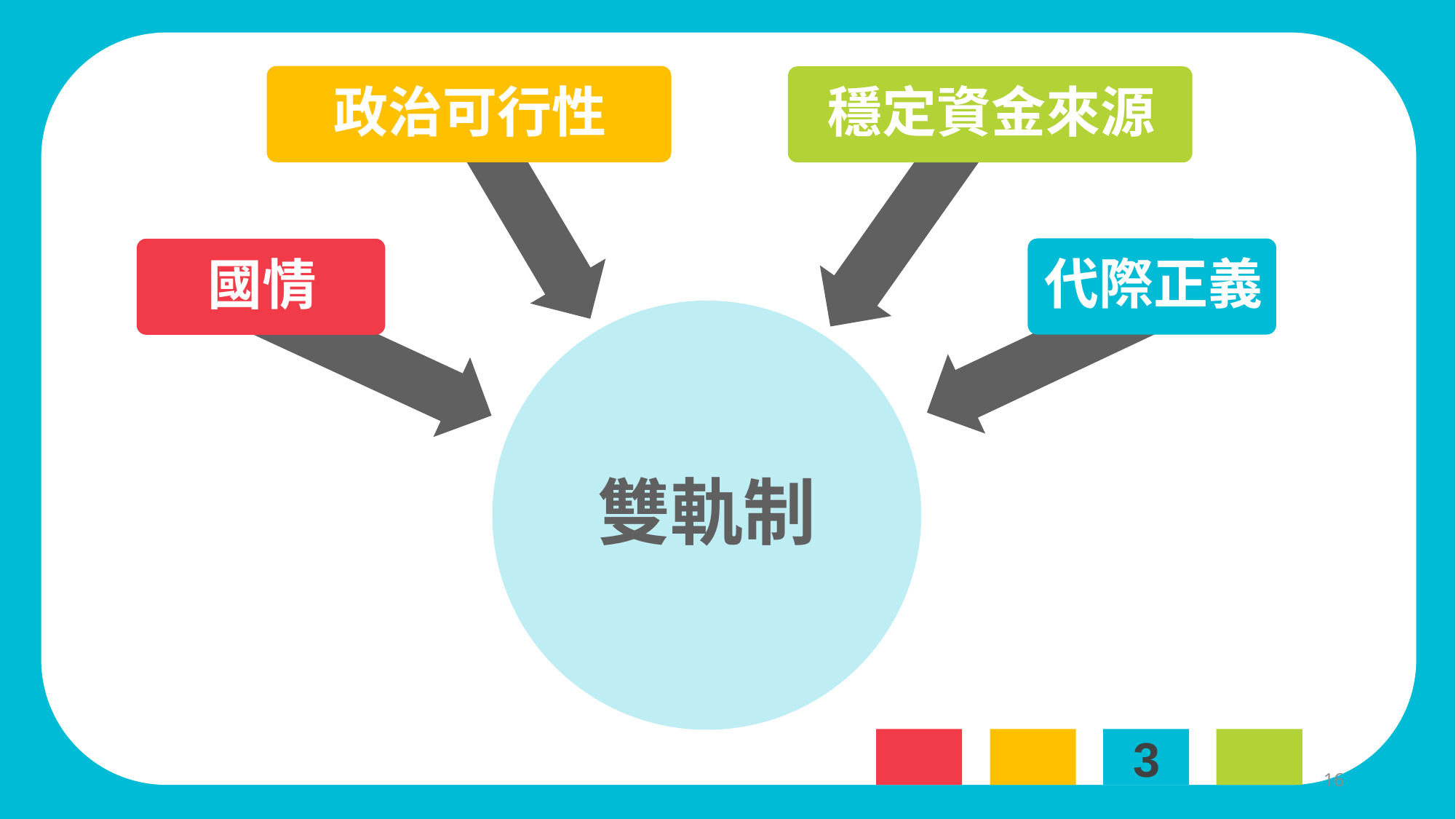

雙軌制
國情
政治可行性
穩定資金來源
代際正義

3

16